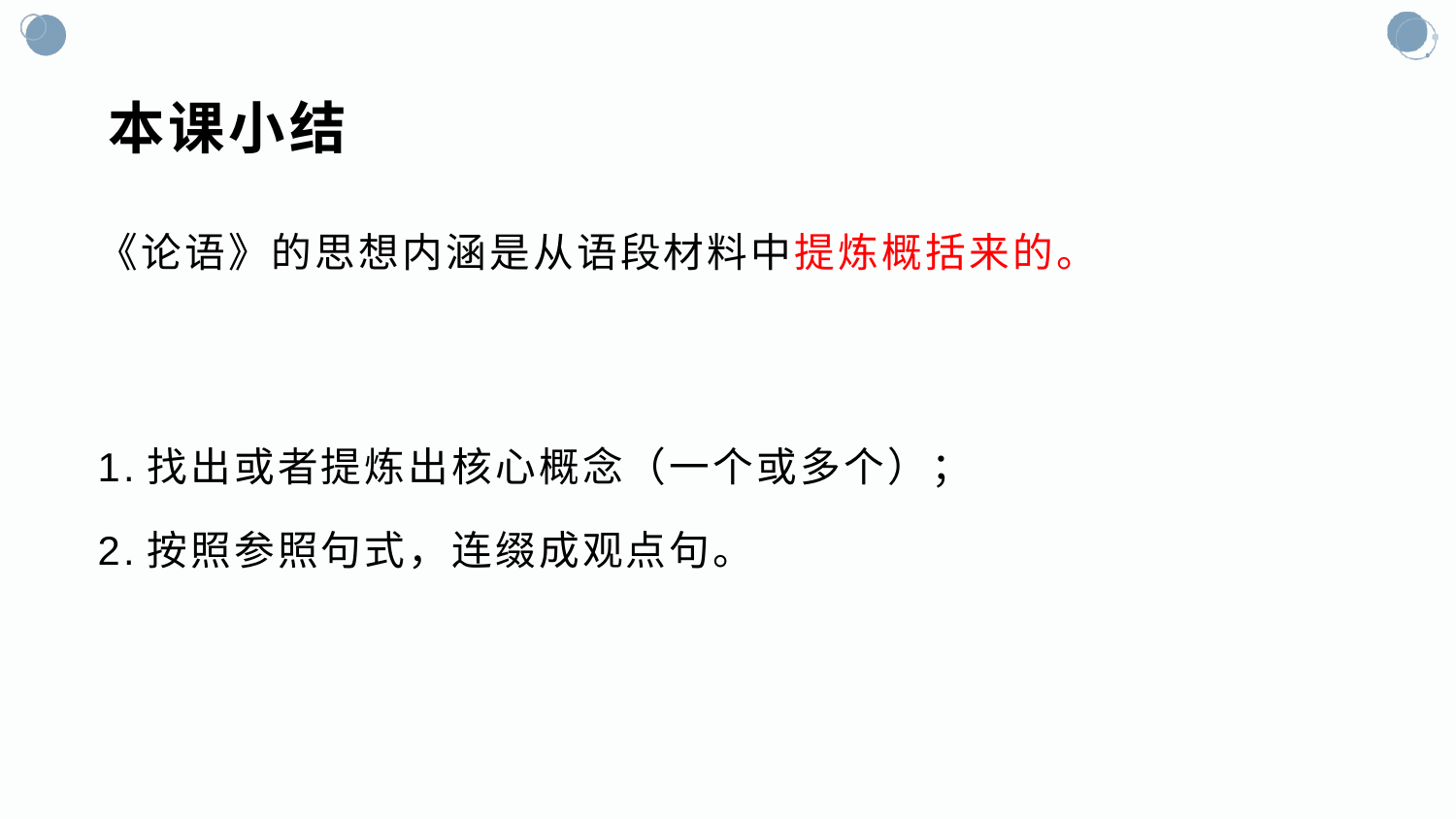

# 本课小结
《论语》的思想内涵是从语段材料中提炼概括来的。
1.找出或者提炼出核心概念（一个或多个）；
2.按照参照句式，连缀成观点句。